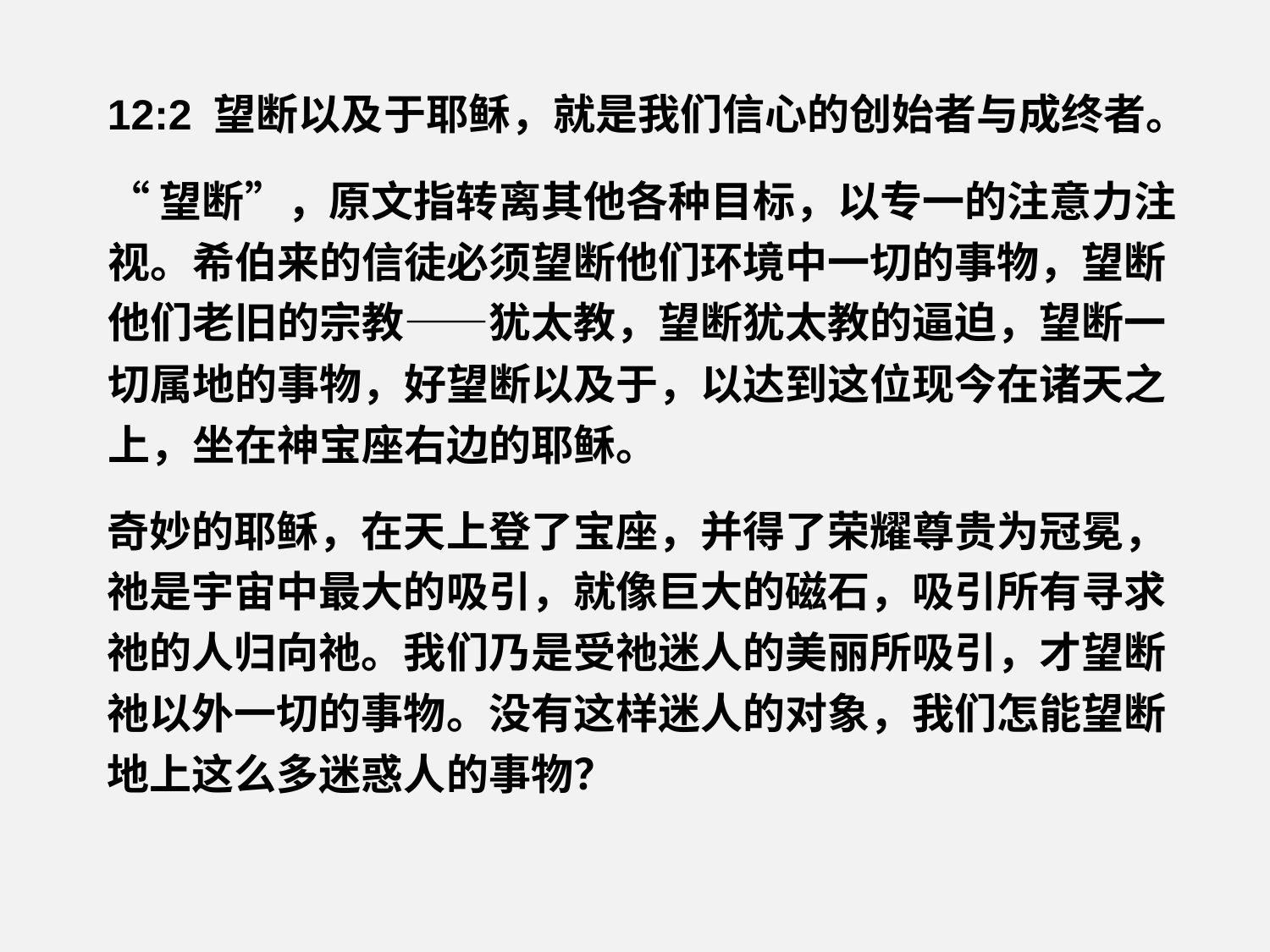

12:2 望断以及于耶稣，就是我们信心的创始者与成终者。
“望断”，原文指转离其他各种目标，以专一的注意力注视。希伯来的信徒必须望断他们环境中一切的事物，望断他们老旧的宗教——犹太教，望断犹太教的逼迫，望断一切属地的事物，好望断以及于，以达到这位现今在诸天之上，坐在神宝座右边的耶稣。
奇妙的耶稣，在天上登了宝座，并得了荣耀尊贵为冠冕，祂是宇宙中最大的吸引，就像巨大的磁石，吸引所有寻求祂的人归向祂。我们乃是受祂迷人的美丽所吸引，才望断祂以外一切的事物。没有这样迷人的对象，我们怎能望断地上这么多迷惑人的事物？